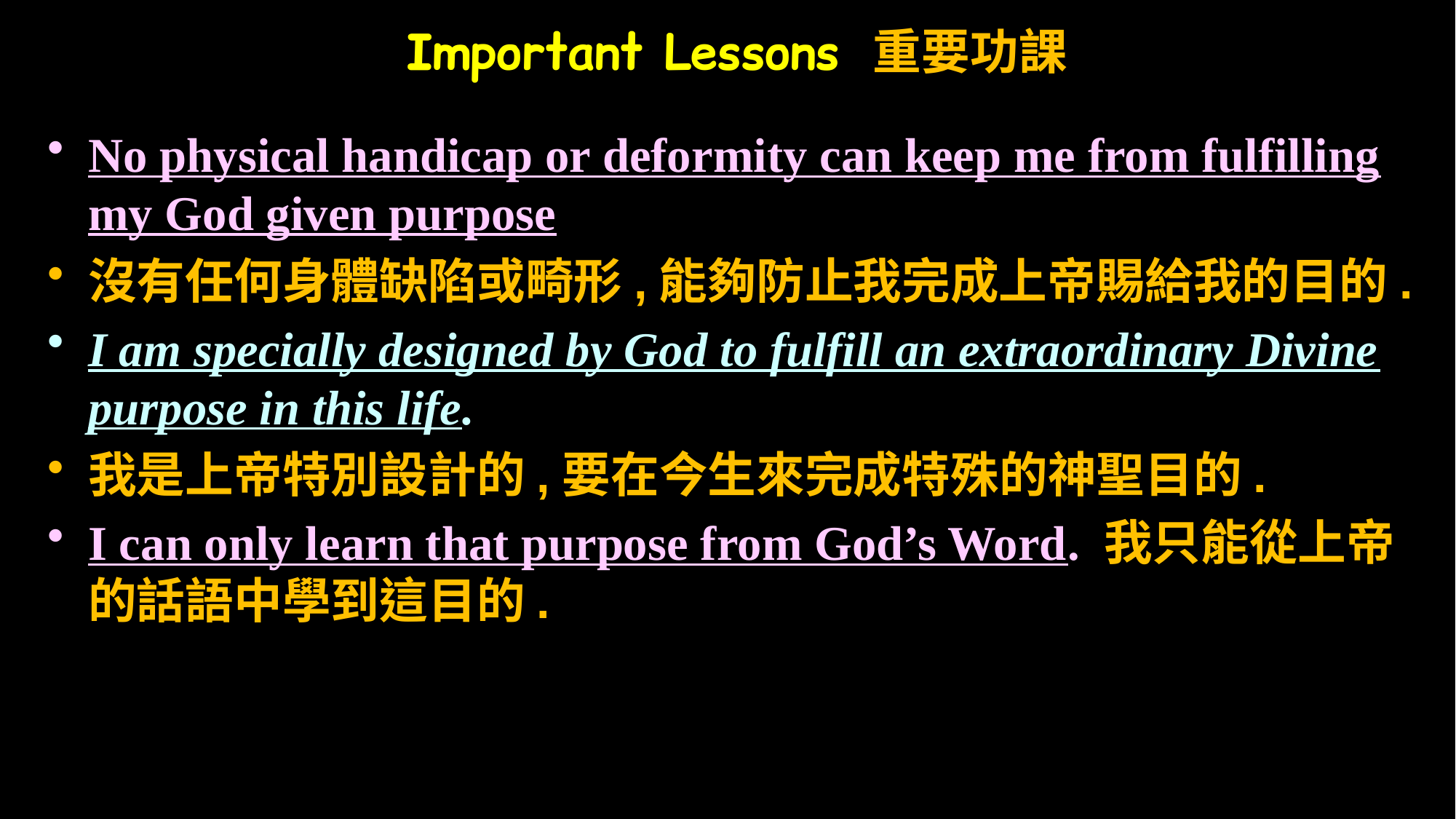

# Important Lessons 重要功課
No physical handicap or deformity can keep me from fulfilling my God given purpose
沒有任何身體缺陷或畸形,能夠防止我完成上帝賜給我的目的.
I am specially designed by God to fulfill an extraordinary Divine purpose in this life.
我是上帝特別設計的,要在今生來完成特殊的神聖目的.
I can only learn that purpose from God’s Word. 我只能從上帝的話語中學到這目的.